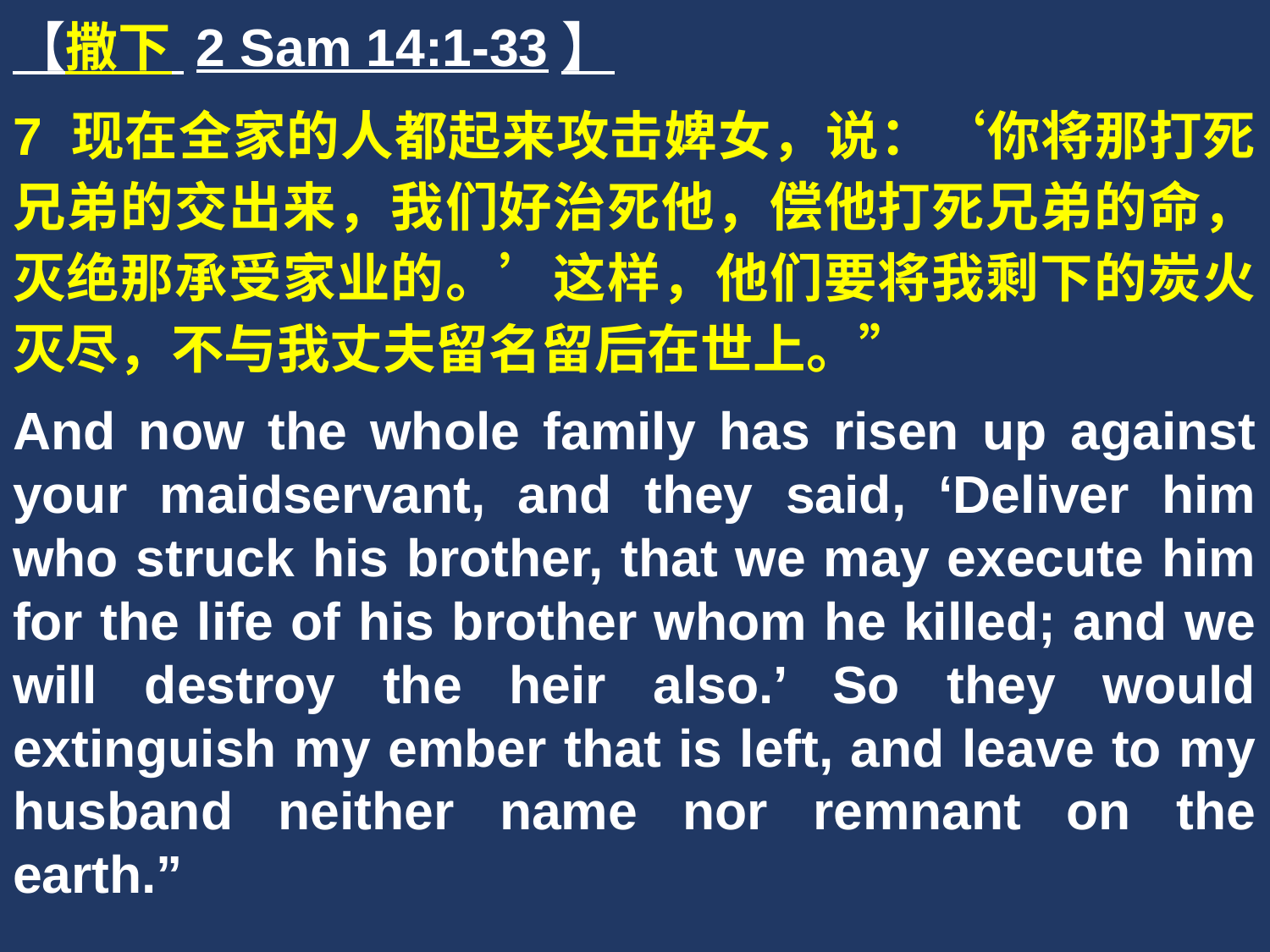

【撒下 2 Sam 14:1-33】
7 现在全家的人都起来攻击婢女，说：‘你将那打死兄弟的交出来，我们好治死他，偿他打死兄弟的命，灭绝那承受家业的。’这样，他们要将我剩下的炭火灭尽，不与我丈夫留名留后在世上。”
And now the whole family has risen up against your maidservant, and they said, ‘Deliver him who struck his brother, that we may execute him for the life of his brother whom he killed; and we will destroy the heir also.’ So they would extinguish my ember that is left, and leave to my husband neither name nor remnant on the earth.”